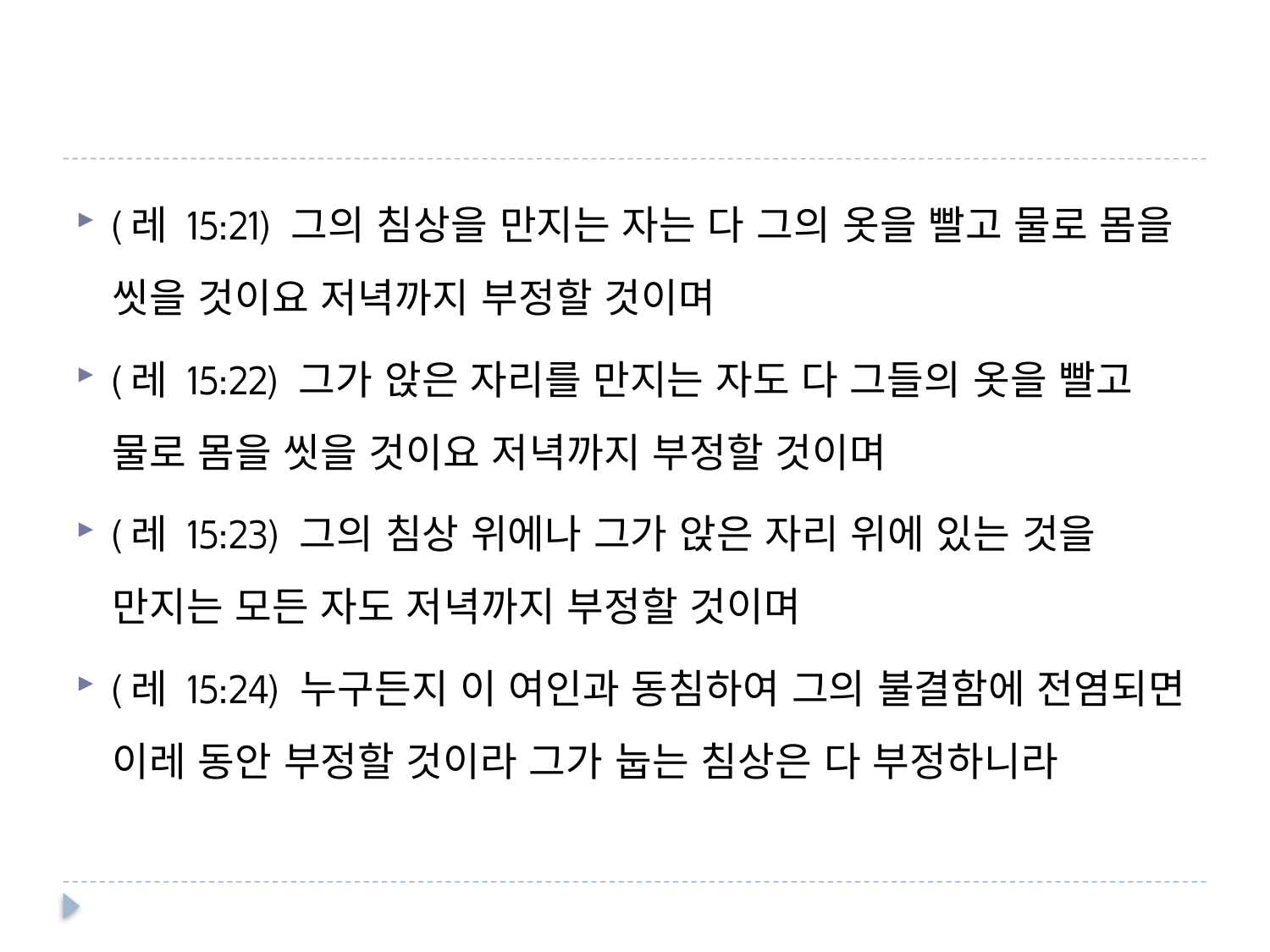

#
(레 15:21) 그의 침상을 만지는 자는 다 그의 옷을 빨고 물로 몸을 씻을 것이요 저녁까지 부정할 것이며
(레 15:22) 그가 앉은 자리를 만지는 자도 다 그들의 옷을 빨고 물로 몸을 씻을 것이요 저녁까지 부정할 것이며
(레 15:23) 그의 침상 위에나 그가 앉은 자리 위에 있는 것을 만지는 모든 자도 저녁까지 부정할 것이며
(레 15:24) 누구든지 이 여인과 동침하여 그의 불결함에 전염되면 이레 동안 부정할 것이라 그가 눕는 침상은 다 부정하니라